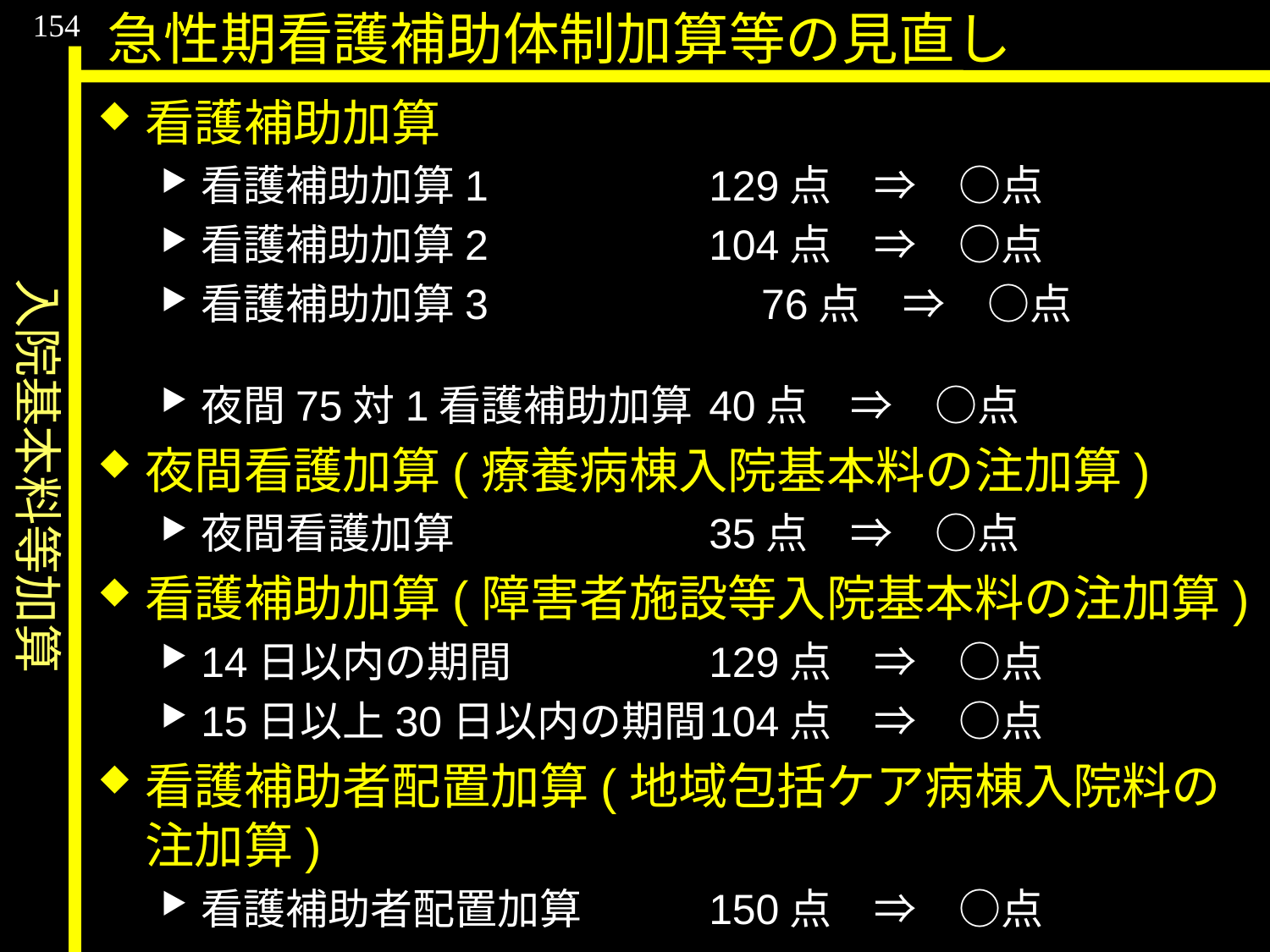

入院基本料等加算
154
急性期看護補助体制加算等の見直し

看護補助加算
看護補助加算1		129点　⇒　○点
看護補助加算2		104点　⇒　○点
看護補助加算3		　76点　⇒　○点

夜間75対1看護補助加算	40点　⇒　○点
夜間看護加算(療養病棟入院基本料の注加算)
夜間看護加算		35点　⇒　○点
看護補助加算(障害者施設等入院基本料の注加算)
14日以内の期間		129点　⇒　○点
15日以上30日以内の期間	104点　⇒　○点
看護補助者配置加算(地域包括ケア病棟入院料の注加算)
看護補助者配置加算	150点　⇒　○点